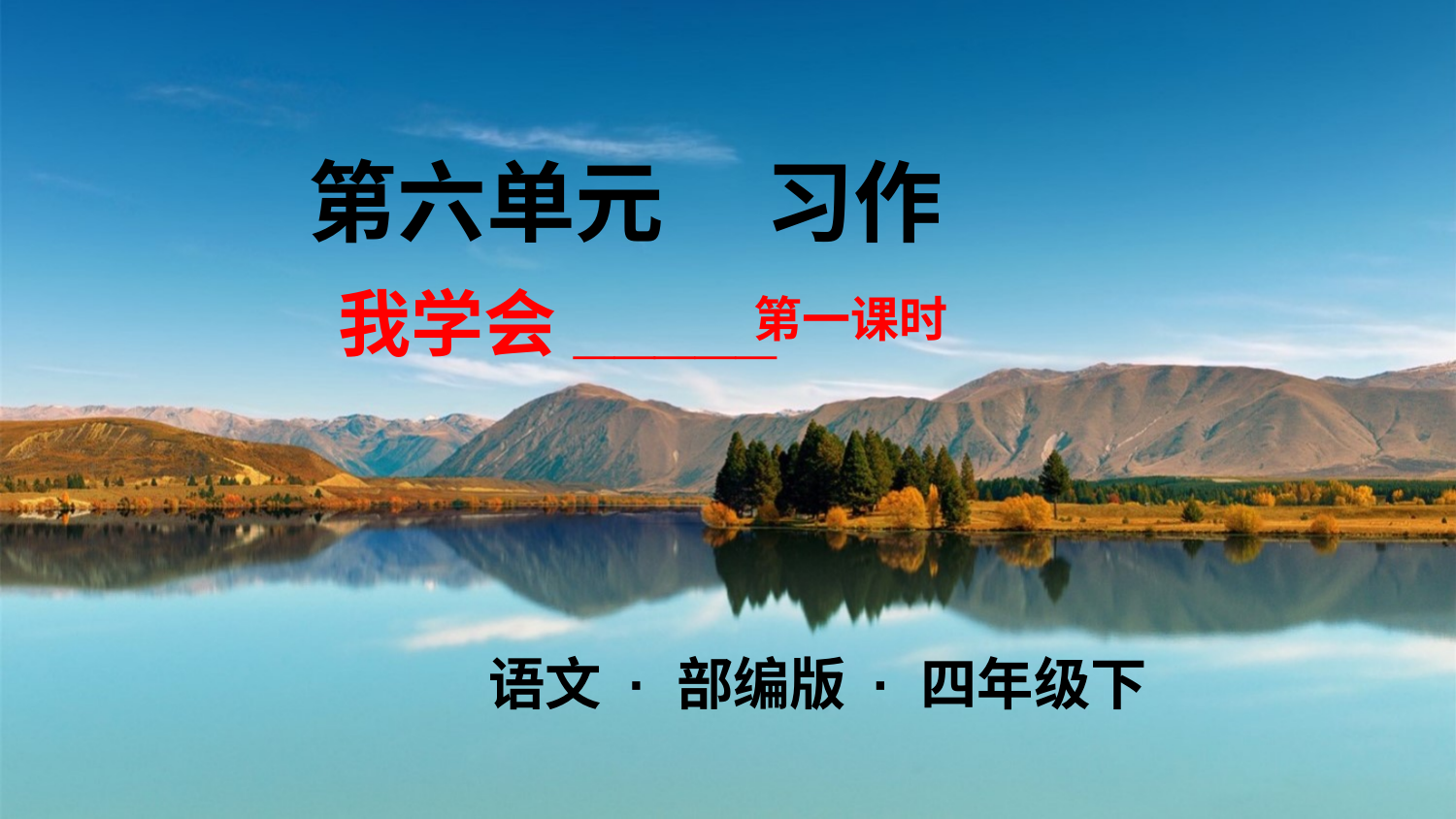

第六单元     习作
我学会_____
第一课时
语文 · 部编版 · 四年级下